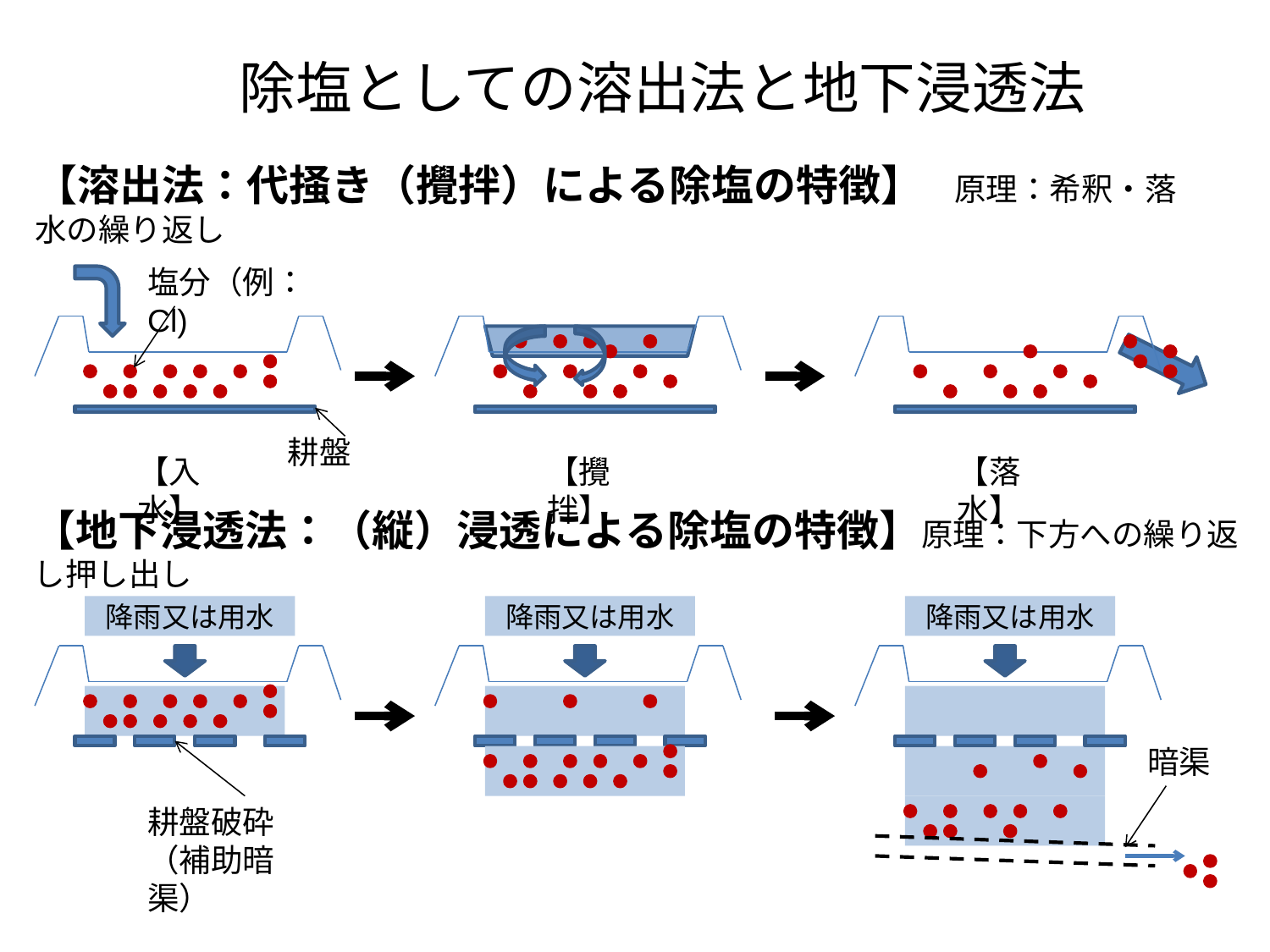

除塩としての溶出法と地下浸透法
【溶出法：代掻き（攪拌）による除塩の特徴】　原理：希釈・落水の繰り返し
塩分（例：Cl)

耕盤
【入水】
【攪拌】
【落水】
【地下浸透法：（縦）浸透による除塩の特徴】原理：下方への繰り返し押し出し
降雨又は用水
降雨又は用水
降雨又は用水

暗渠

耕盤破砕
（補助暗渠）